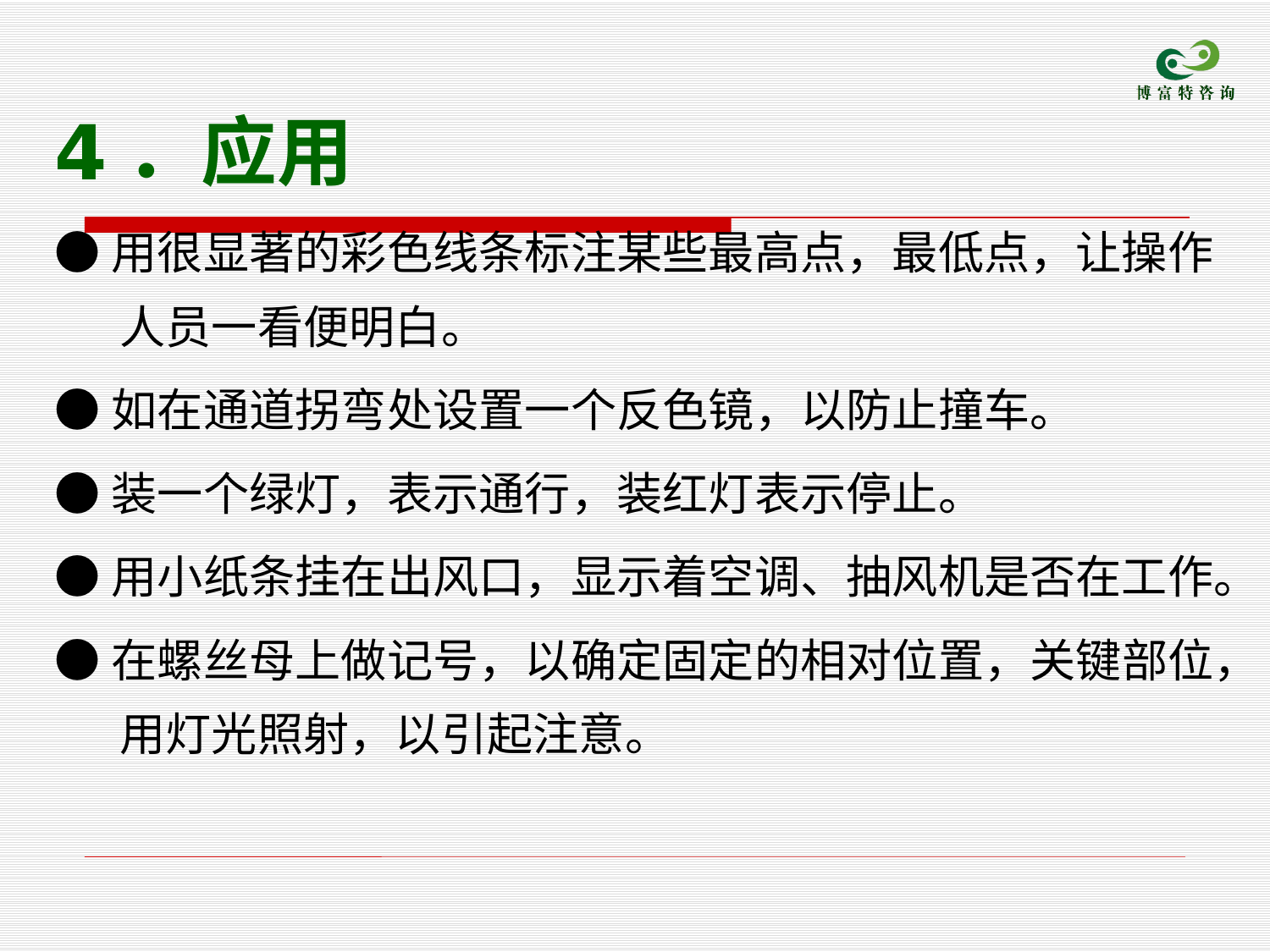

4．应用
●用很显著的彩色线条标注某些最高点，最低点，让操作人员一看便明白。
●如在通道拐弯处设置一个反色镜，以防止撞车。
●装一个绿灯，表示通行，装红灯表示停止。
●用小纸条挂在出风口，显示着空调、抽风机是否在工作。
●在螺丝母上做记号，以确定固定的相对位置，关键部位，用灯光照射，以引起注意。
456